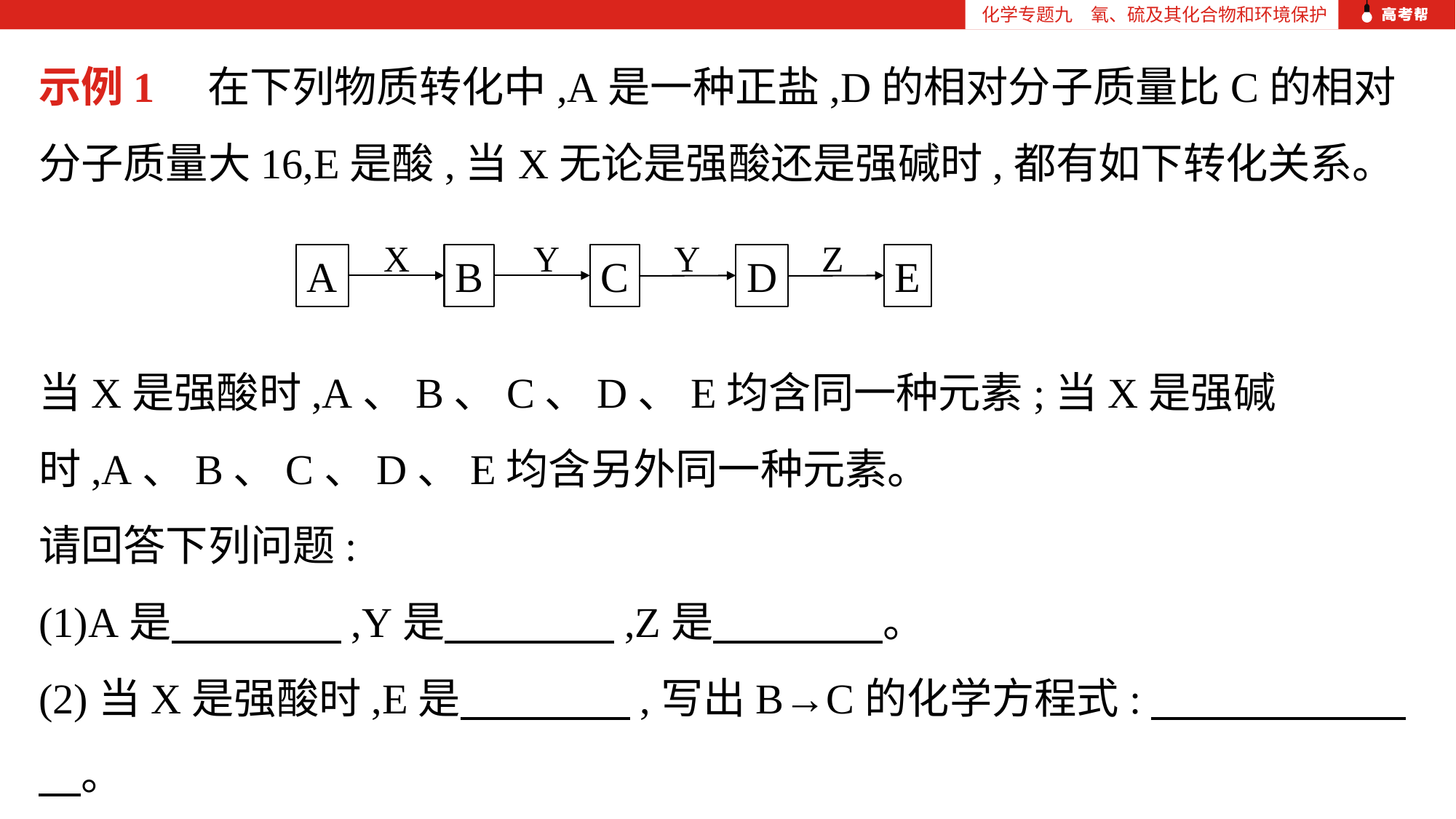

化学专题九　氧、硫及其化合物和环境保护

示例1　在下列物质转化中,A是一种正盐,D的相对分子质量比C的相对分子质量大16,E是酸,当X无论是强酸还是强碱时,都有如下转化关系。

当X是强酸时,A、B、C、D、E均含同一种元素;当X是强碱时,A、B、C、D、E均含另外同一种元素。
请回答下列问题:
(1)A是　　　　,Y是　　　　,Z是　　　　。
(2)当X是强酸时,E是　　　　,写出B→C的化学方程式:　　　　　　　。
(3)当X是强碱时,E是　　　　,写出B→C的化学方程式:　　　　　　　。
X
Y
Y
Z
A
B
C
D
E